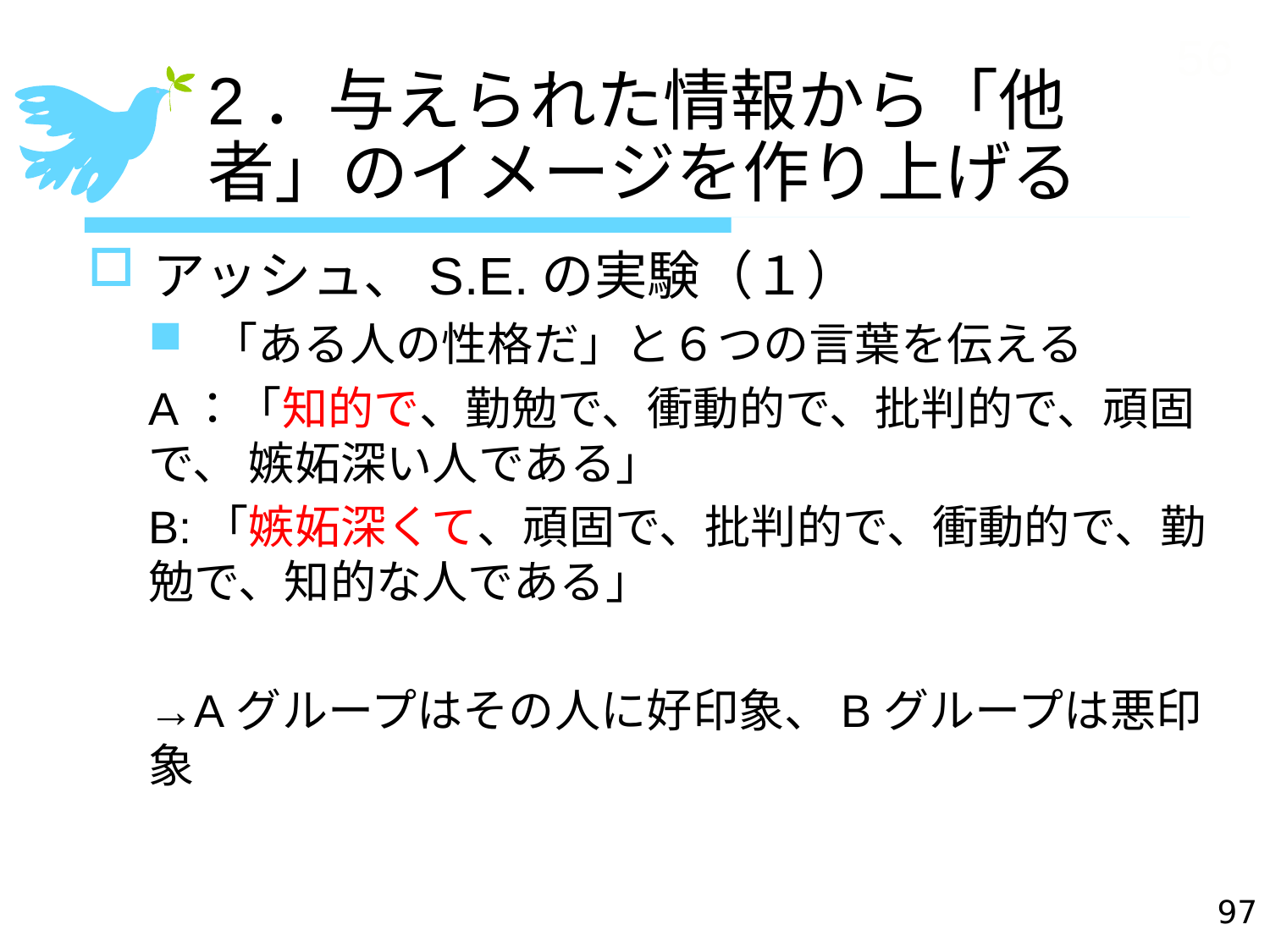

56
# 2．与えられた情報から「他者」のイメージを作り上げる
アッシュ、S.E.の実験（１）
「ある人の性格だ」と６つの言葉を伝える
A：「知的で、勤勉で、衝動的で、批判的で、頑固で、 嫉妬深い人である」
B:「嫉妬深くて、頑固で、批判的で、衝動的で、勤勉で、知的な人である」

→Aグループはその人に好印象、Bグループは悪印象
97